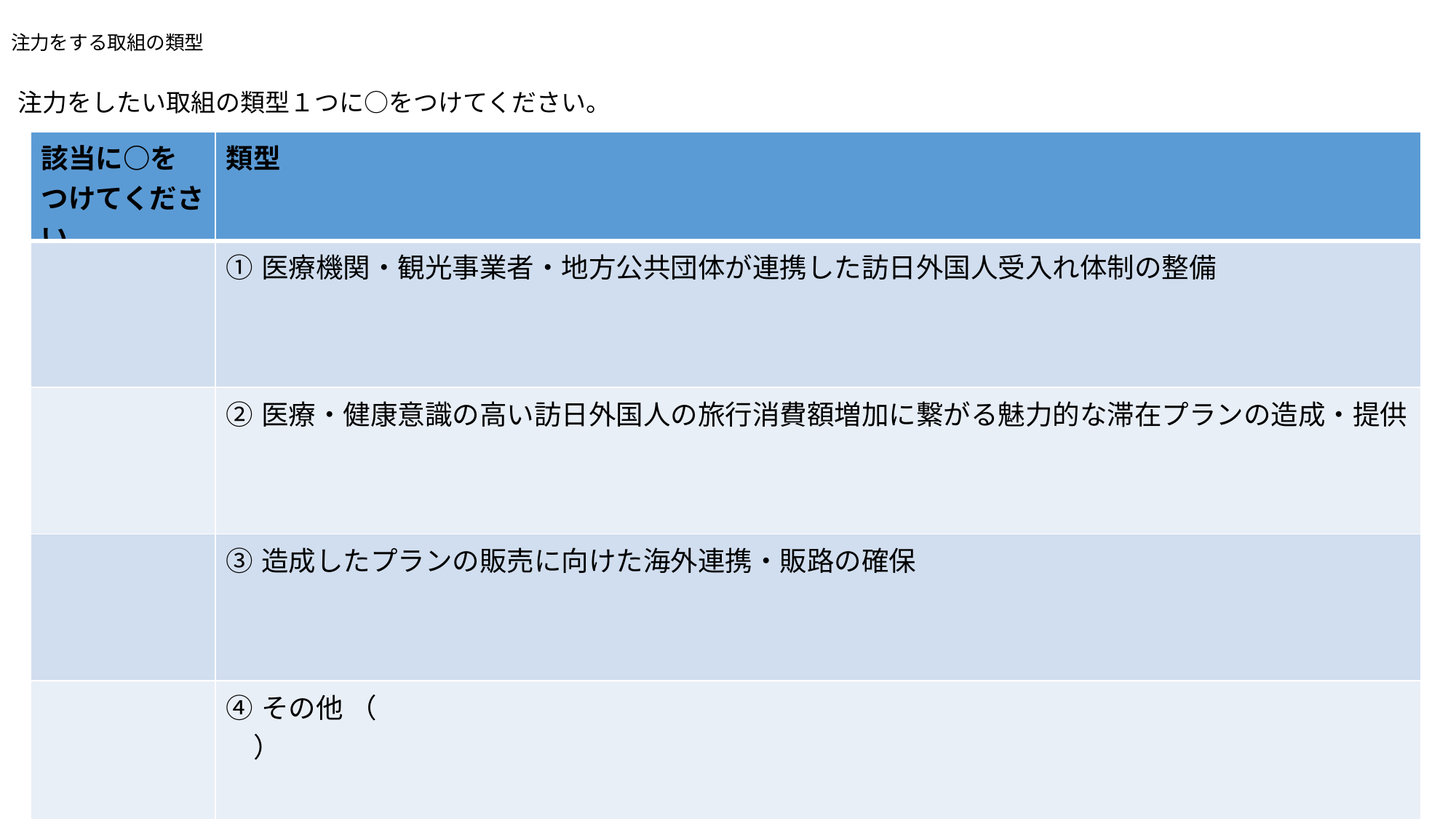

注力をする取組の類型
注力をしたい取組の類型１つに○をつけてください。
| 該当に○を つけてください | 類型 |
| --- | --- |
|  | ①医療機関・観光事業者・地方公共団体が連携した訪日外国人受入れ体制の整備 |
|  | ②医療・健康意識の高い訪日外国人の旅行消費額増加に繋がる魅力的な滞在プランの造成・提供 |
|  | ③造成したプランの販売に向けた海外連携・販路の確保 |
|  | ④その他 （　　　　　　　　　　　　　　　　　　　　　　　　　　　　　　　　　　　　　　） |